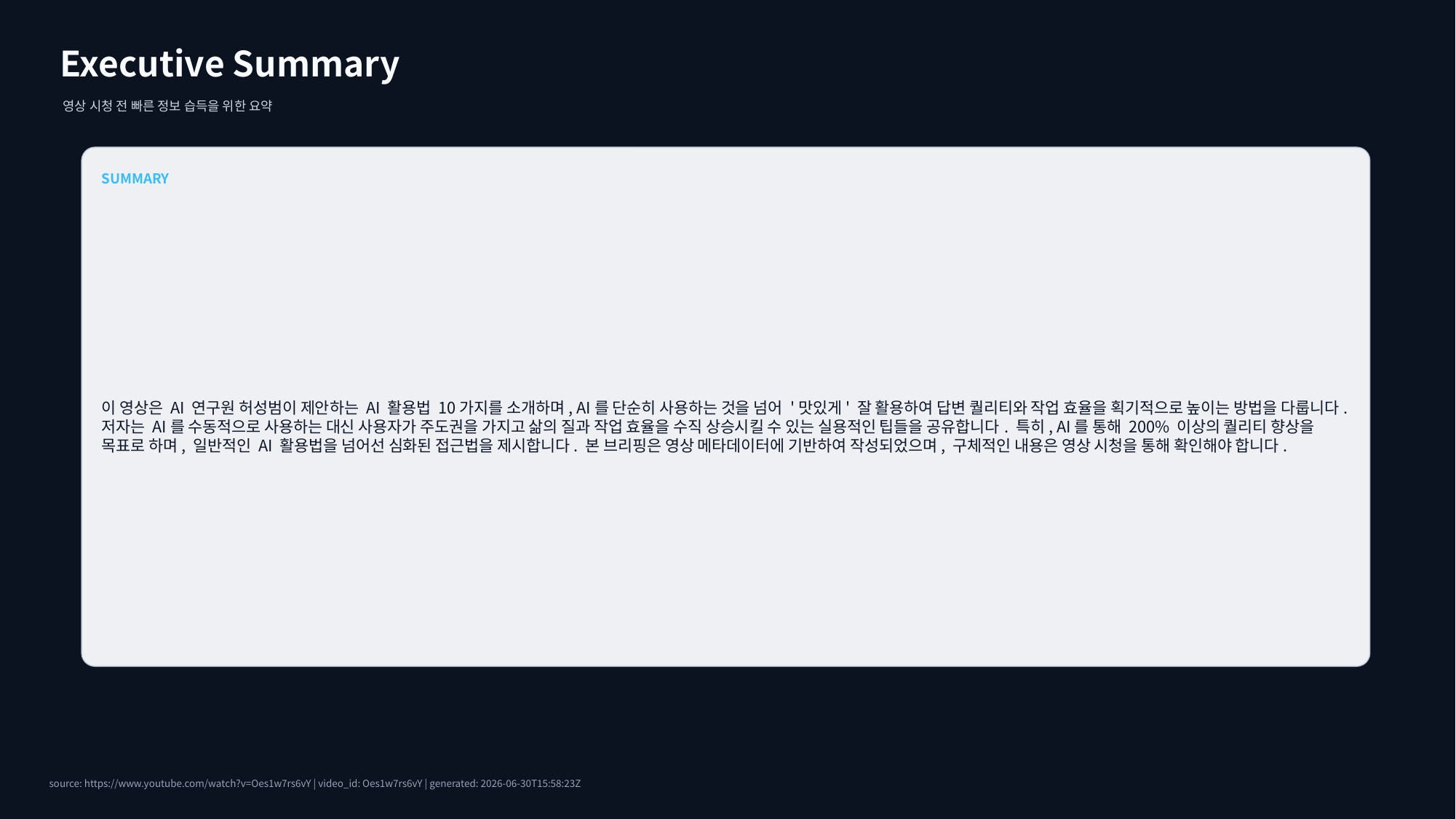

Executive Summary
영상 시청 전 빠른 정보 습득을 위한 요약

SUMMARY
이 영상은 AI 연구원 허성범이 제안하는 AI 활용법 10가지를 소개하며, AI를 단순히 사용하는 것을 넘어 '맛있게' 잘 활용하여 답변 퀄리티와 작업 효율을 획기적으로 높이는 방법을 다룹니다. 저자는 AI를 수동적으로 사용하는 대신 사용자가 주도권을 가지고 삶의 질과 작업 효율을 수직 상승시킬 수 있는 실용적인 팁들을 공유합니다. 특히, AI를 통해 200% 이상의 퀄리티 향상을 목표로 하며, 일반적인 AI 활용법을 넘어선 심화된 접근법을 제시합니다. 본 브리핑은 영상 메타데이터에 기반하여 작성되었으며, 구체적인 내용은 영상 시청을 통해 확인해야 합니다.
source: https://www.youtube.com/watch?v=Oes1w7rs6vY | video_id: Oes1w7rs6vY | generated: 2026-06-30T15:58:23Z